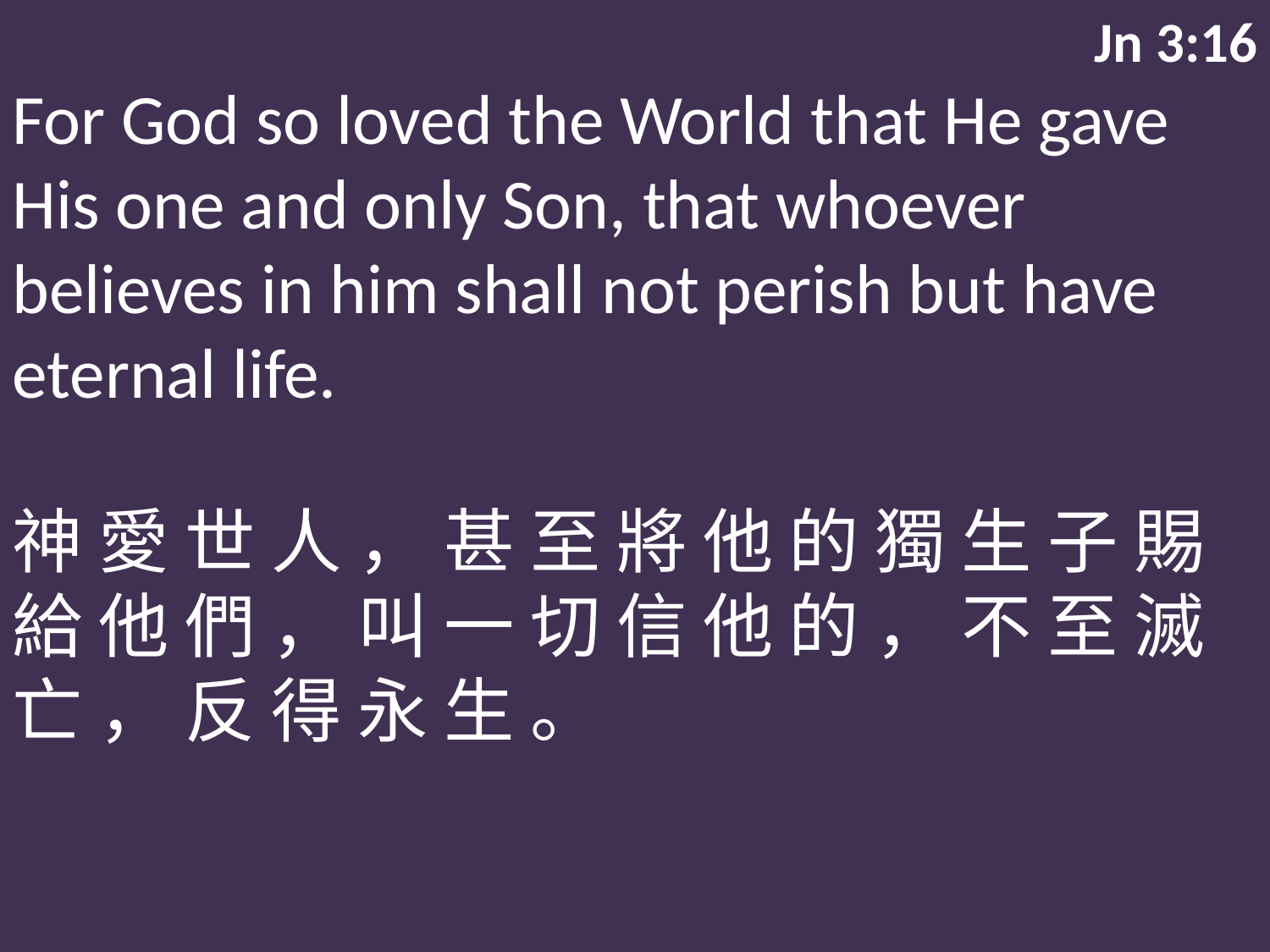

Jn 3:16
For God so loved the World that He gave His one and only Son, that whoever believes in him shall not perish but have eternal life.

神 愛 世 人 ， 甚 至 將 他 的 獨 生 子 賜 給 他 們 ， 叫 一 切 信 他 的 ， 不 至 滅 亡 ， 反 得 永 生 。